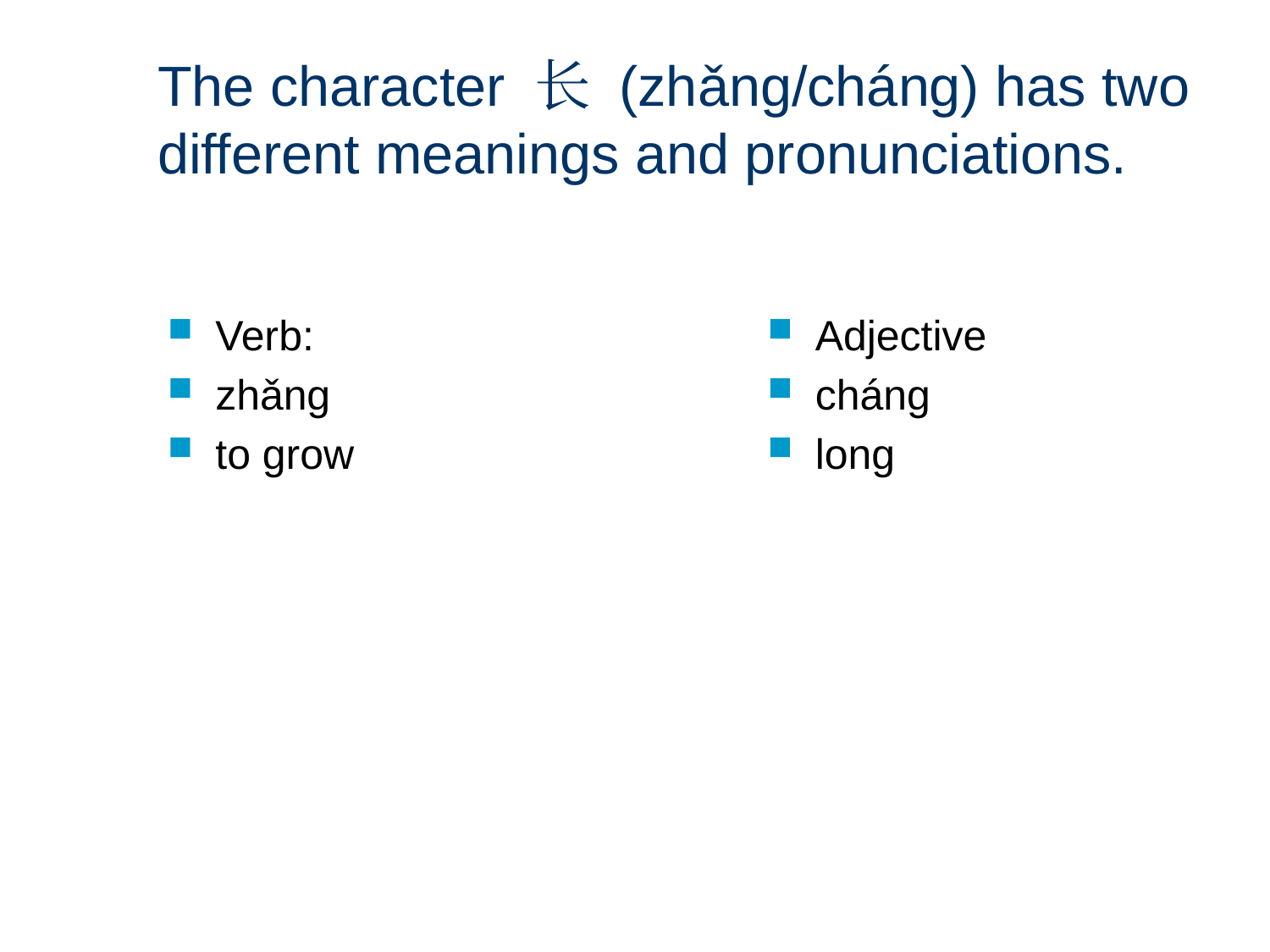

# The character 长 (zhǎng/cháng) has two different meanings and pronunciations.

Verb:
zhǎng
to grow
Adjective
cháng
long